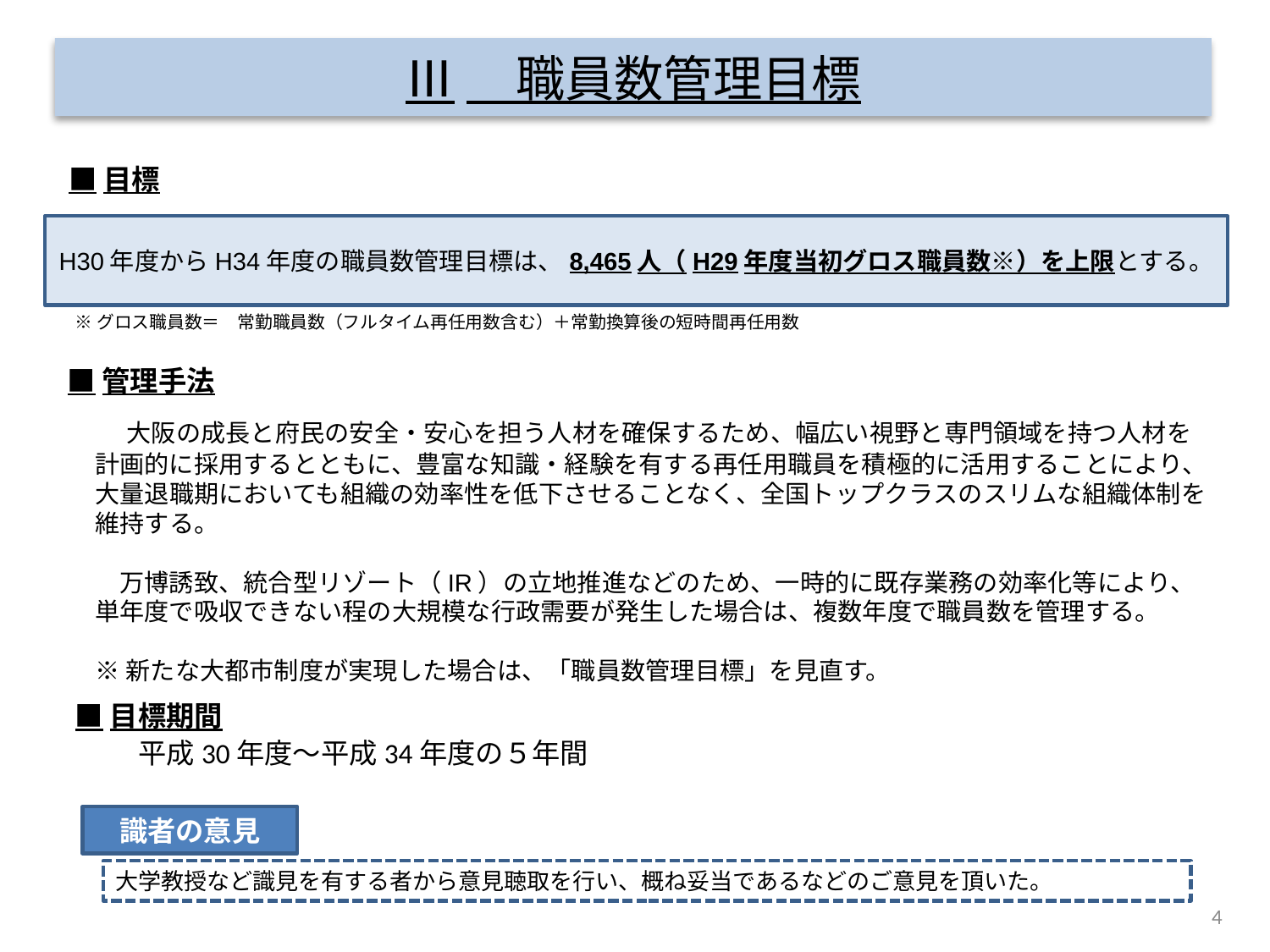

Ⅲ　職員数管理目標
■目標

H30年度からH34年度の職員数管理目標は、8,465人（H29年度当初グロス職員数※）を上限とする。
※グロス職員数＝　常勤職員数（フルタイム再任用数含む）＋常勤換算後の短時間再任用数
■管理手法
　大阪の成長と府民の安全・安心を担う人材を確保するため、幅広い視野と専門領域を持つ人材を計画的に採用するとともに、豊富な知識・経験を有する再任用職員を積極的に活用することにより、大量退職期においても組織の効率性を低下させることなく、全国トップクラスのスリムな組織体制を維持する。

　万博誘致、統合型リゾート（IR）の立地推進などのため、一時的に既存業務の効率化等により、単年度で吸収できない程の大規模な行政需要が発生した場合は、複数年度で職員数を管理する。

※新たな大都市制度が実現した場合は、「職員数管理目標」を見直す。
■目標期間
　　平成30年度～平成34年度の５年間

識者の意見

大学教授など識見を有する者から意見聴取を行い、概ね妥当であるなどのご意見を頂いた。
4